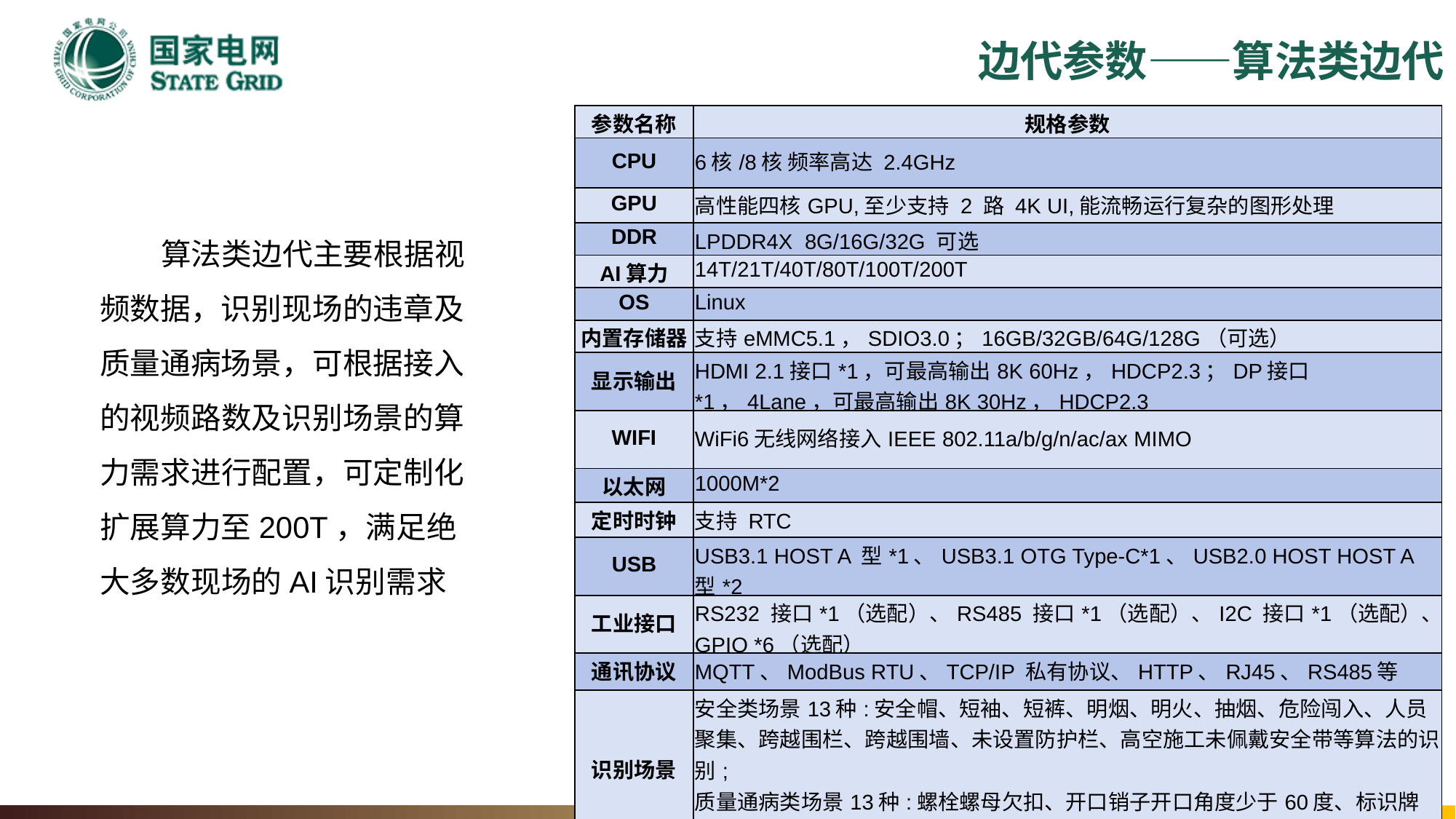

边代参数——算法类边代
| 参数名称 | 规格参数 |
| --- | --- |
| CPU | 6核/8核 频率高达 2.4GHz |
| GPU | 高性能四核GPU,至少支持 2 路 4K UI,能流畅运行复杂的图形处理 |
| DDR | LPDDR4X 8G/16G/32G 可选 |
| AI算力 | 14T/21T/40T/80T/100T/200T |
| OS | Linux |
| 内置存储器 | 支持eMMC5.1，SDIO3.0；16GB/32GB/64G/128G（可选） |
| 显示输出 | HDMI 2.1接口\*1，可最高输出8K 60Hz，HDCP2.3；DP接口\*1，4Lane，可最高输出8K 30Hz，HDCP2.3 |
| WIFI | WiFi6无线网络接入IEEE 802.11a/b/g/n/ac/ax MIMO |
| 以太网 | 1000M\*2 |
| 定时时钟 | 支持 RTC |
| USB | USB3.1 HOST A 型\*1、USB3.1 OTG Type-C\*1、USB2.0 HOST HOST A 型\*2 |
| 工业接口 | RS232 接口\*1（选配）、RS485 接口\*1（选配）、I2C 接口\*1（选配）、GPIO \*6（选配） |
| 通讯协议 | MQTT、ModBus RTU、TCP/IP 私有协议、HTTP、RJ45、RS485等 |
| 识别场景 | 安全类场景13种:安全帽、短袖、短裤、明烟、明火、抽烟、危险闯入、人员聚集、跨越围栏、跨越围墙、未设置防护栏、高空施工未佩戴安全带等算法的识别; 质量通病类场景13种:螺栓螺母欠扣、开口销子开口角度少于60度、标识牌脱落、压接管表面飞边、毛刺、悬垂绝缘子串偏斜、鸟巢、防鸟刺断裂、防鸟挡板破损、绝缘子自爆、均压环倾斜、防鸟挡板破损、螺栓销钉缺失等算法的识别 |
        算法类边代主要根据视频数据，识别现场的违章及质量通病场景，可根据接入的视频路数及识别场景的算力需求进行配置，可定制化扩展算力至200T，满足绝大多数现场的AI识别需求